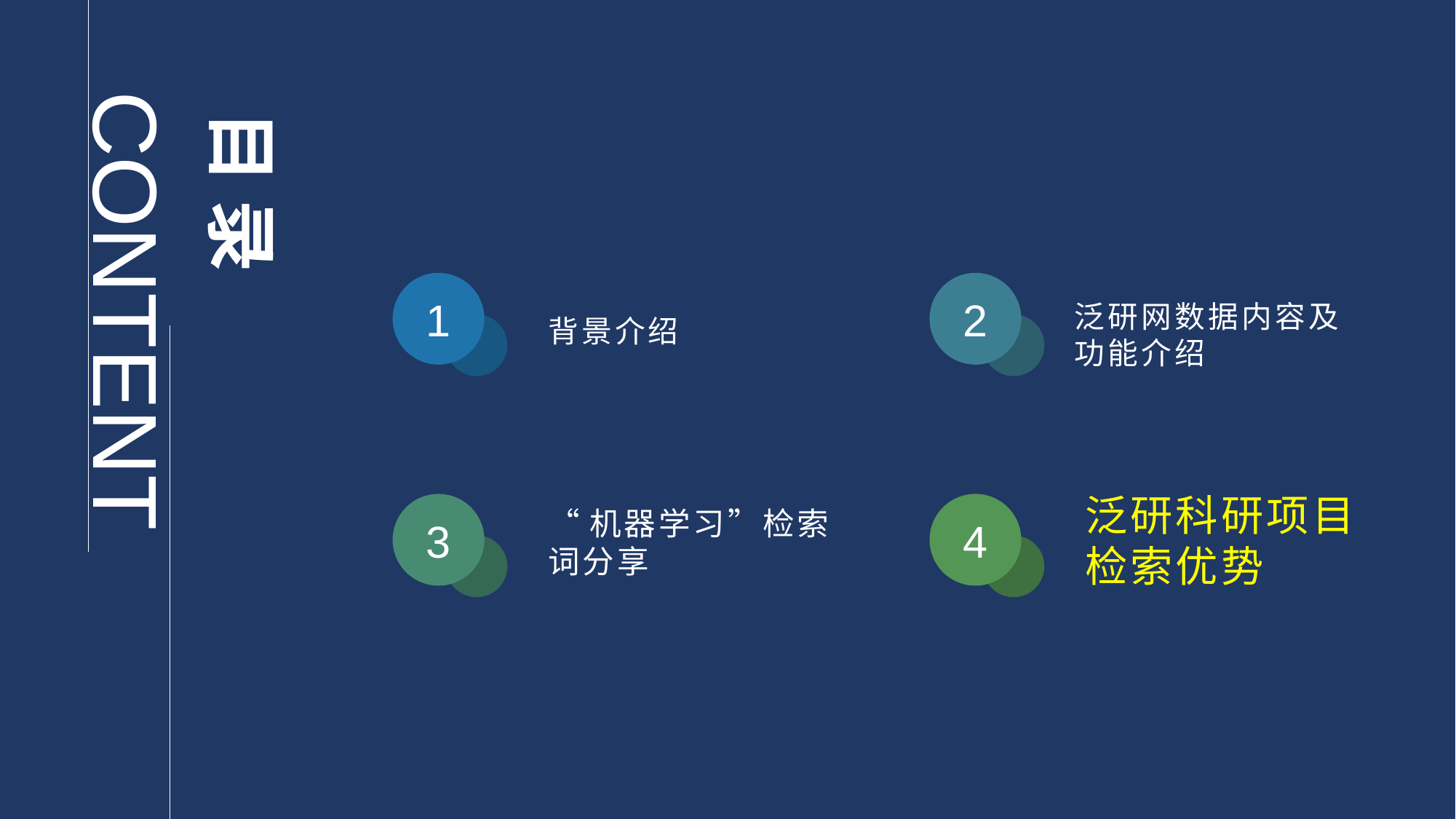

CONTENT
目 录
泛研网数据内容及功能介绍
1

2

背景介绍
3

4

“机器学习”检索词分享
泛研科研项目检索优势